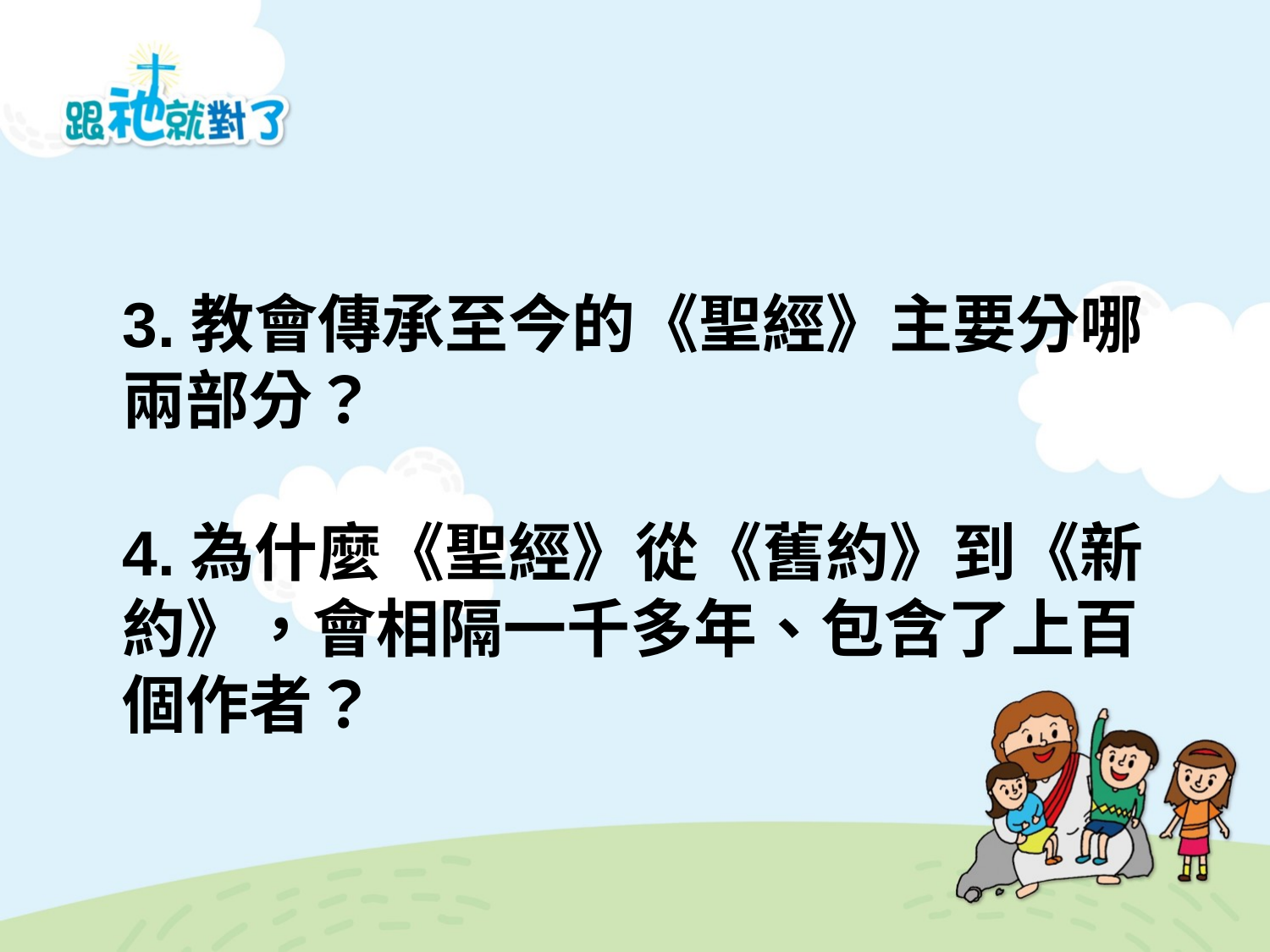

3.教會傳承至今的《聖經》主要分哪兩部分？

4.為什麼《聖經》從《舊約》到《新約》，會相隔一千多年、包含了上百個作者？